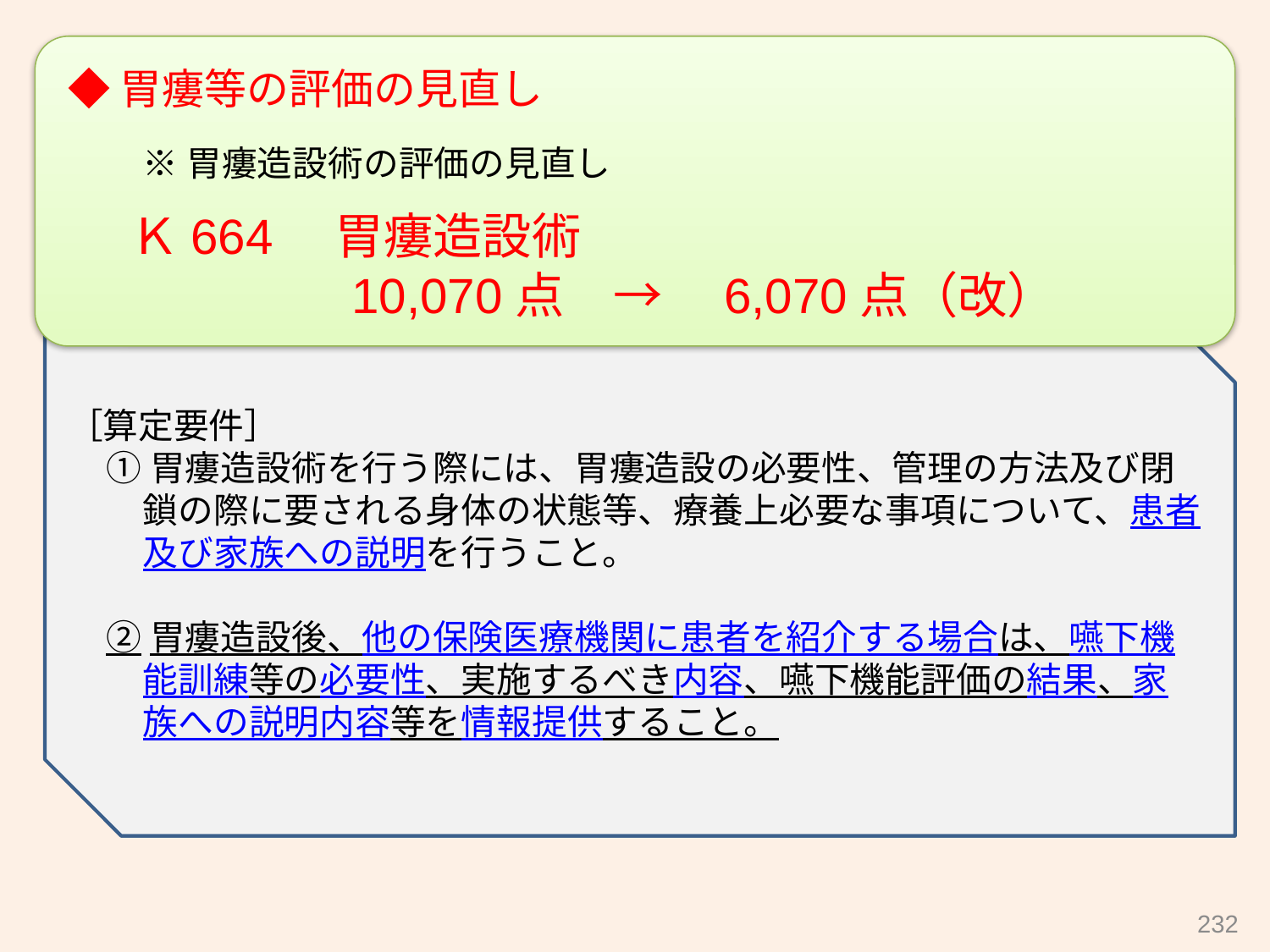

◆胃瘻等の評価の見直し
※胃瘻造設術の評価の見直し
Ｋ664　胃瘻造設術
　　　10,070点　→　6,070点（改）

［算定要件］
①胃瘻造設術を行う際には、胃瘻造設の必要性、管理の方法及び閉鎖の際に要される身体の状態等、療養上必要な事項について、患者及び家族への説明を行うこと。

②胃瘻造設後、他の保険医療機関に患者を紹介する場合は、嚥下機能訓練等の必要性、実施するべき内容、嚥下機能評価の結果、家族への説明内容等を情報提供すること。

232